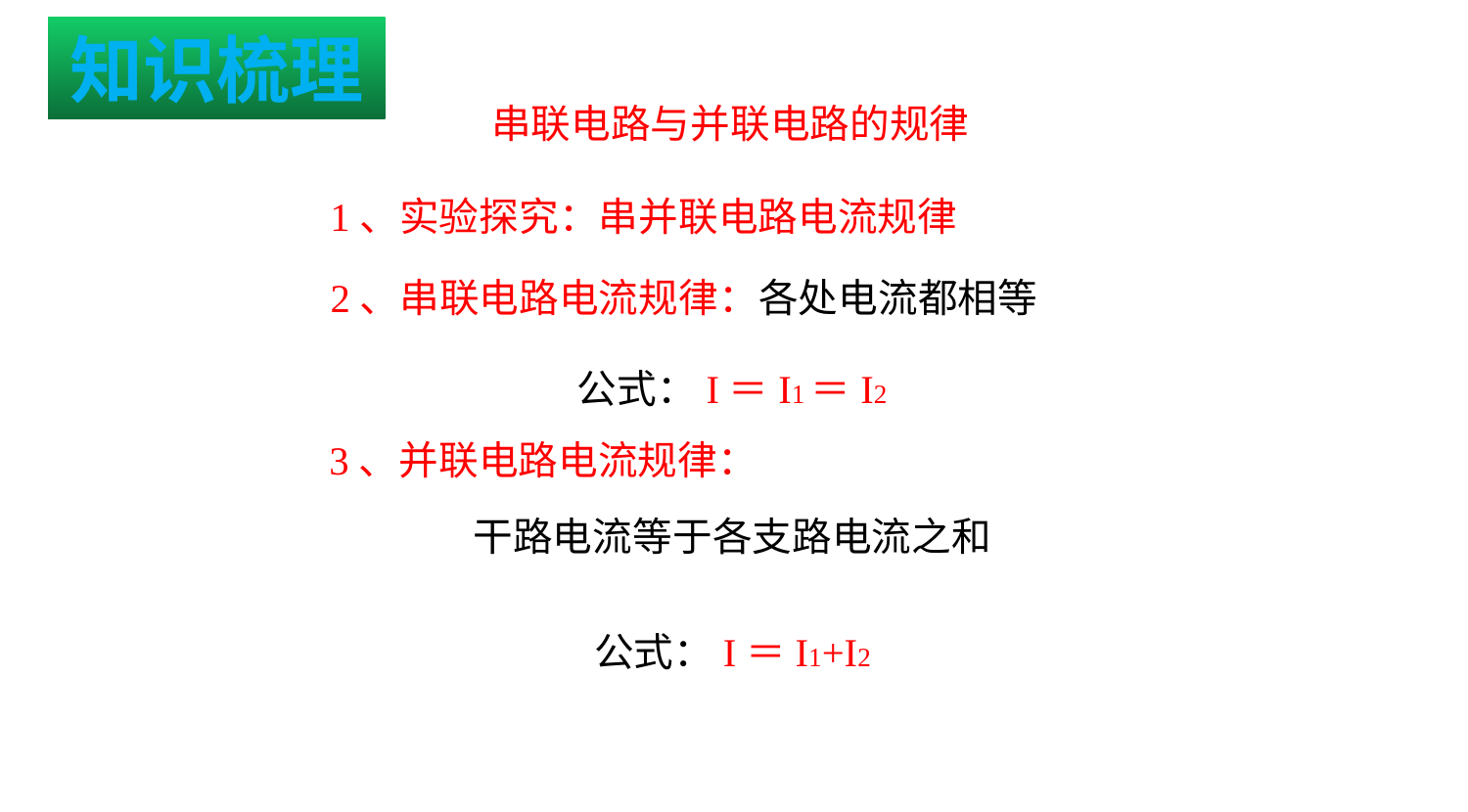

知识梳理
串联电路与并联电路的规律
1、实验探究：串并联电路电流规律
2、串联电路电流规律：各处电流都相等
公式：I＝I1＝I2
3、并联电路电流规律：
干路电流等于各支路电流之和
公式：I＝I1+I2